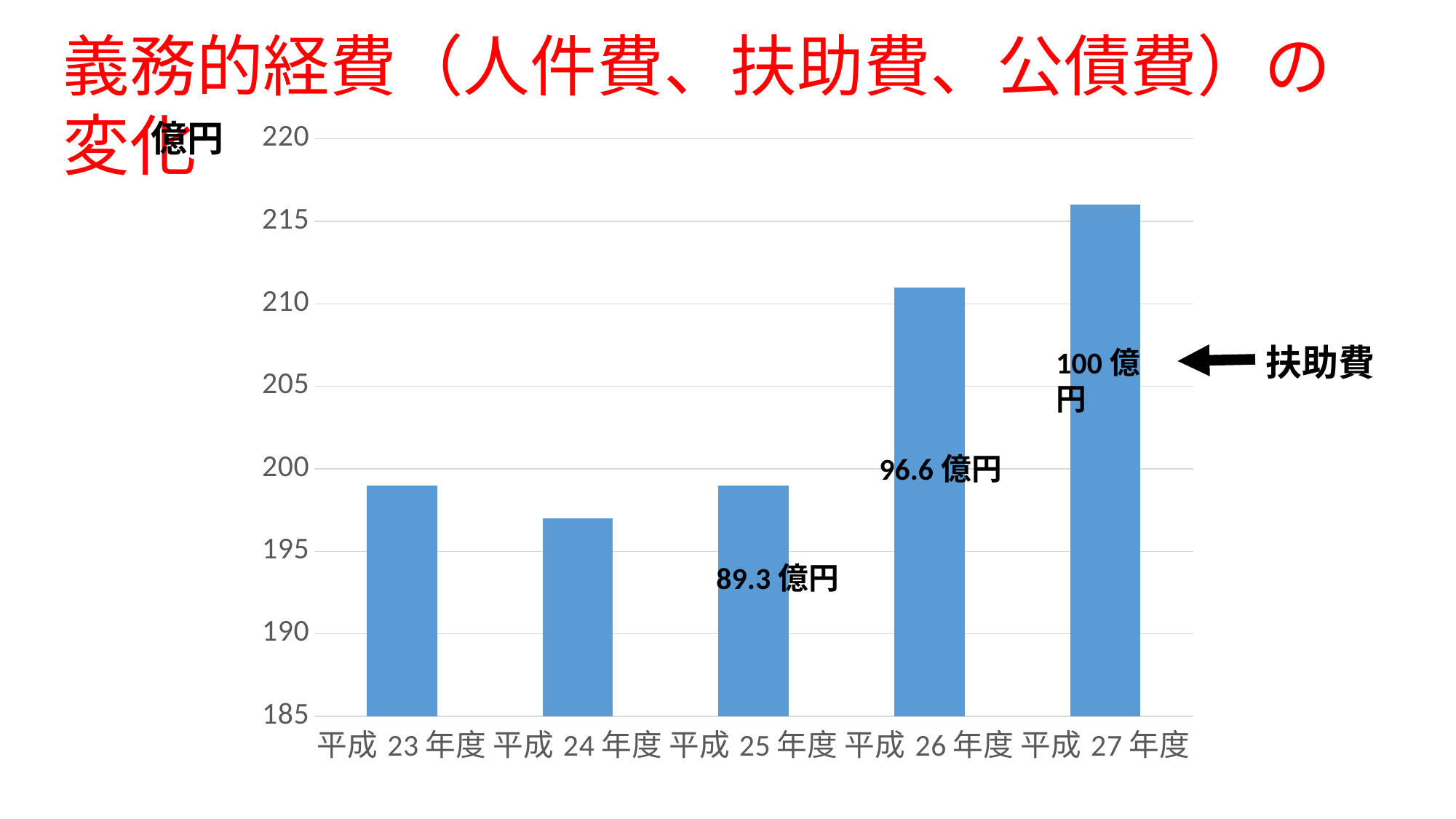

義務的経費（人件費、扶助費、公債費）の変化
億円

### Chart

| Category | 系列 1 |
|---|---|
| 平成23年度 | 199.0 |
| 平成24年度 | 197.0 |
| 平成25年度 | 199.0 |
| 平成26年度 | 211.0 |
| 平成27年度 | 216.0 |
扶助費
100億円
96.6億円
89.3億円